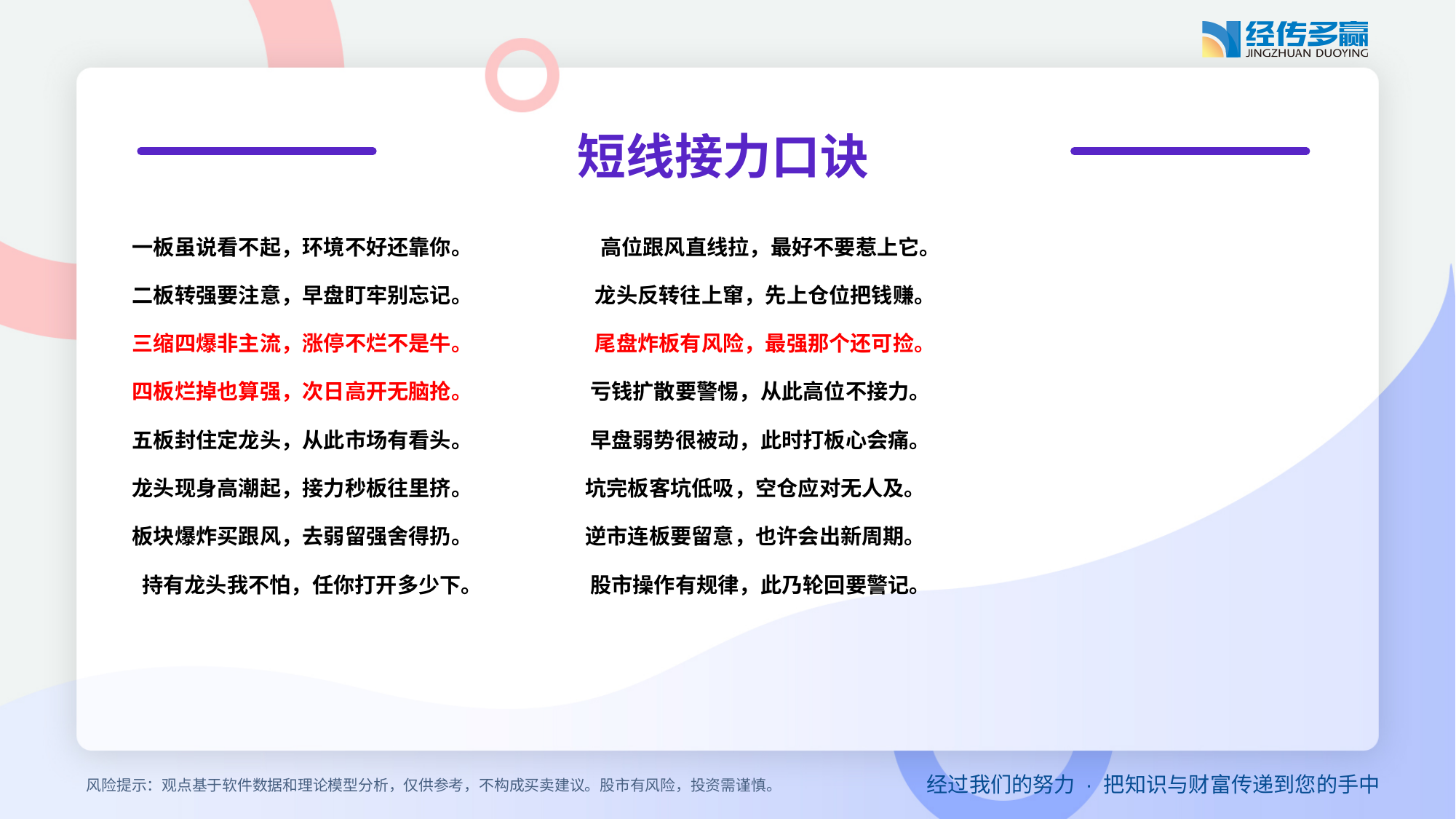

短线接力口诀
一板虽说看不起，环境不好还靠你。                          高位跟风直线拉，最好不要惹上它。
二板转强要注意，早盘盯牢别忘记。                         龙头反转往上窜，先上仓位把钱赚。
三缩四爆非主流，涨停不烂不是牛。                         尾盘炸板有风险，最强那个还可捡。
四板烂掉也算强，次日高开无脑抢。                        亏钱扩散要警惕，从此高位不接力。
五板封住定龙头，从此市场有看头。                        早盘弱势很被动，此时打板心会痛。
龙头现身高潮起，接力秒板往里挤。                       坑完板客坑低吸，空仓应对无人及。
板块爆炸买跟风，去弱留强舍得扔。                       逆市连板要留意，也许会出新周期。
 持有龙头我不怕，任你打开多少下。                      股市操作有规律，此乃轮回要警记。

风险提示：观点基于软件数据和理论模型分析，仅供参考，不构成买卖建议。股市有风险，投资需谨慎。